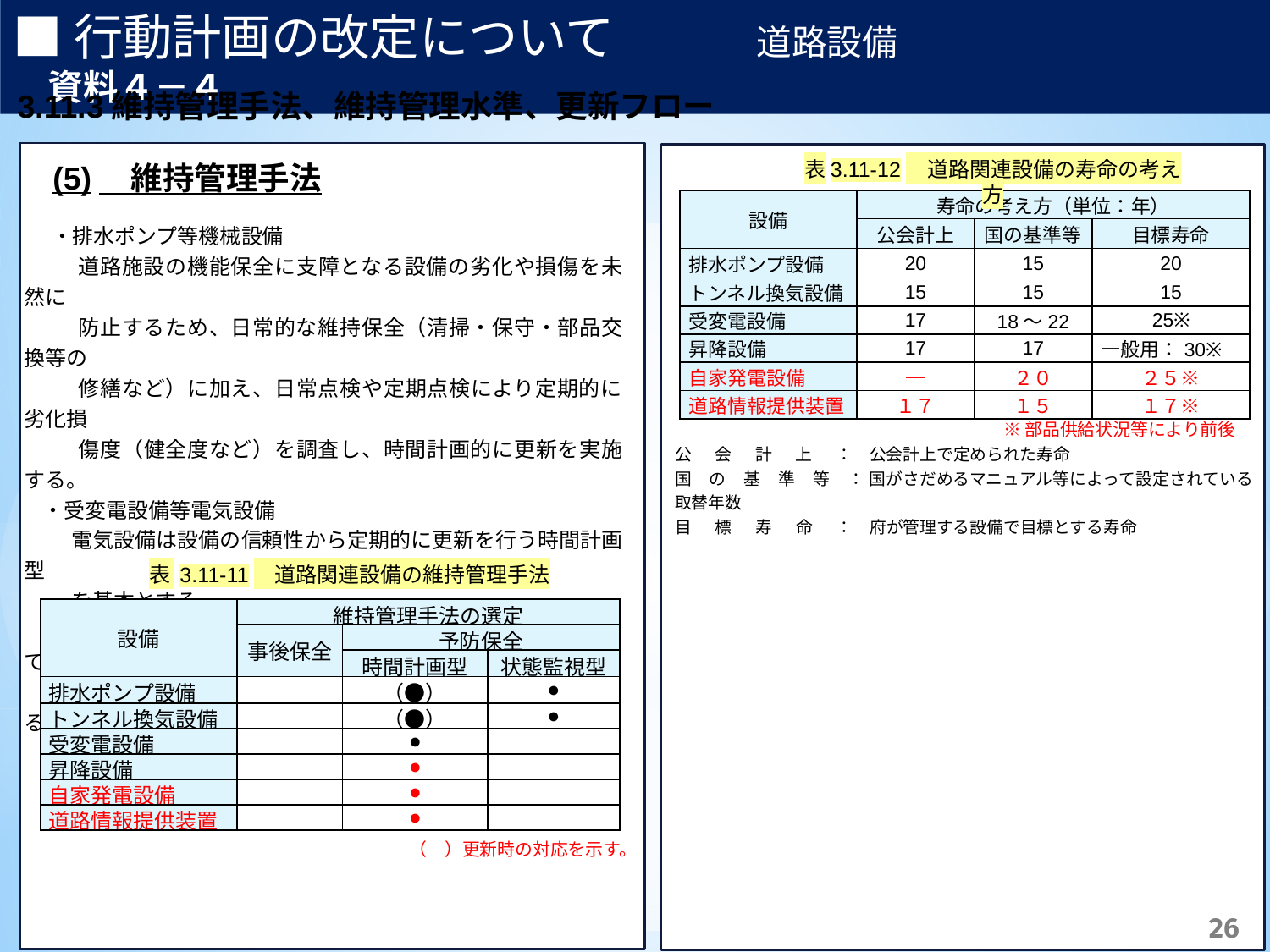

■行動計画の改定について　　　　道路設備　　　　　　　　　　　資料４－４
3.11.3維持管理手法、維持管理水準、更新フロー

【補足】	体制は主に行っている実施主体を記載しており、これによらない場合もある。
※1	日常点検の頻度は当該路線により異なり、交通量2万台/日以上の路線では週2回、それ以外では週1回の頻度で実施。
※2	臨時的に行う緊急点検等は必要に応じて随意実施。

表3.11‑12　道路関連設備の寿命の考え方
(5)　維持管理手法
| 設備 | 寿命の考え方（単位：年） |  |  |
| --- | --- | --- | --- |
|  | 公会計上 | 国の基準等 | 目標寿命 |
| 排水ポンプ設備 | 20 | 15 | 20 |
| トンネル換気設備 | 15 | 15 | 15 |
| 受変電設備 | 17 | 18～22 | 25※ |
| 昇降設備 | 17 | 17 | 一般用：30※ |
| 自家発電設備 | ― | ２０ | ２５※ |
| 道路情報提供装置 | １７ | １５ | １７※ |
・排水ポンプ等機械設備
    道路施設の機能保全に支障となる設備の劣化や損傷を未然に
    防止するため、日常的な維持保全（清掃・保守・部品交換等の
    修繕など）に加え、日常点検や定期点検により定期的に劣化損
    傷度（健全度など）を調査し、時間計画的に更新を実施する。
・受変電設備等電気設備
     電気設備は設備の信頼性から定期的に更新を行う時間計画型
     を基本とする。
     また、予算制約等により、目標寿命を超過した設備については特
     に部品確保に努めるなどの対策をとり、リスク低減に努める。
※部品供給状況等により前後
公会計上：　公会計上で定められた寿命
国の基準等： 国がさだめるマニュアル等によって設定されている取替年数
目標寿命：　府が管理する設備で目標とする寿命
表 3.11‑11　道路関連設備の維持管理手法
| 設備 | 維持管理手法の選定 |  |  |
| --- | --- | --- | --- |
|  | 事後保全 | 予防保全 |  |
|  |  | 時間計画型 | 状態監視型 |
| 排水ポンプ設備 |  | （●） | ● |
| トンネル換気設備 |  | （●） | ● |
| 受変電設備 |  | ● |  |
| 昇降設備 |  | ● |  |
| 自家発電設備 |  | ● |  |
| 道路情報提供装置 |  | ● |  |

（　）更新時の対応を示す。
26